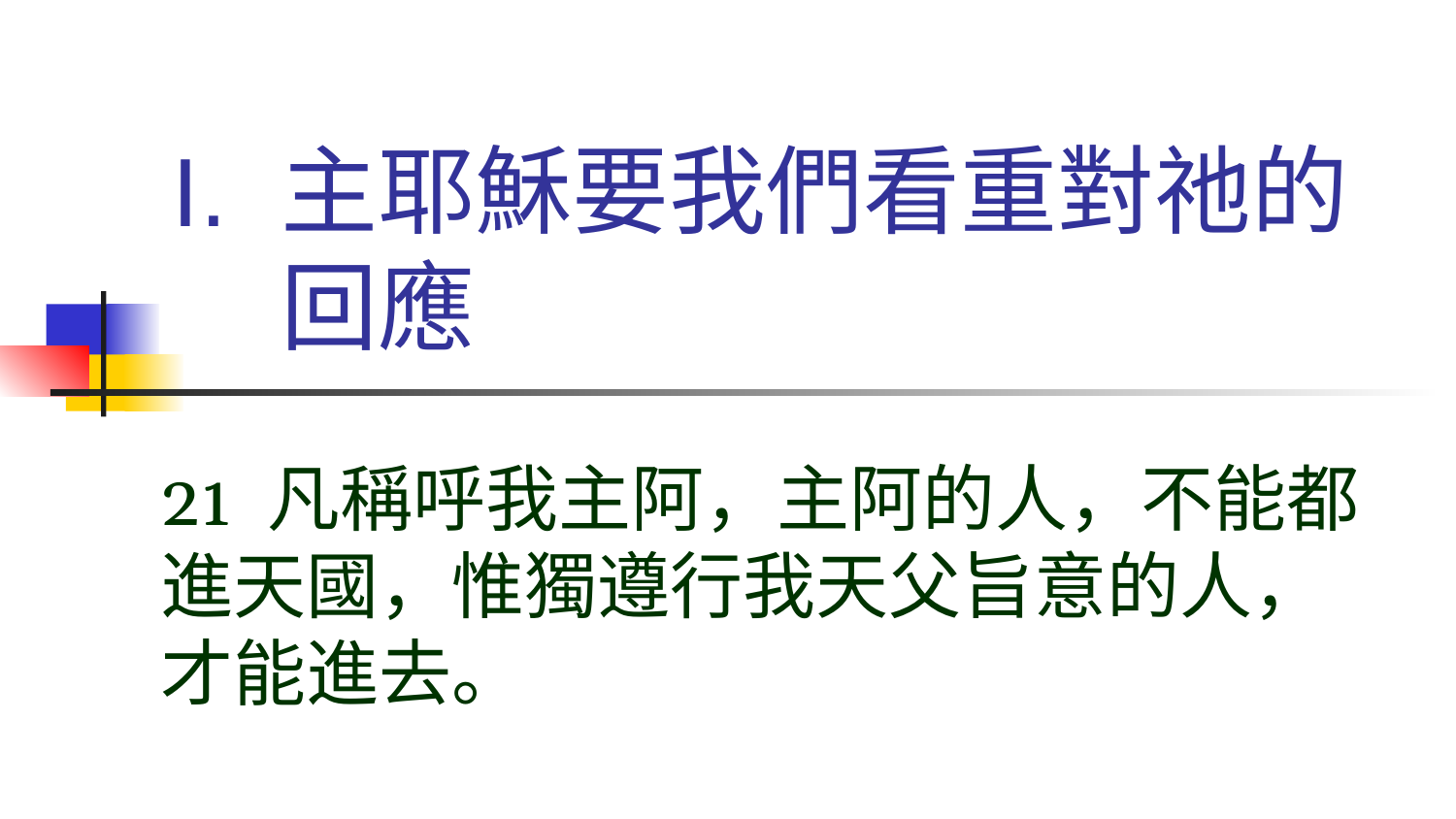

# 主耶穌要我們看重對祂的回應
21 凡稱呼我主阿，主阿的人，不能都進天國，惟獨遵行我天父旨意的人，才能進去。